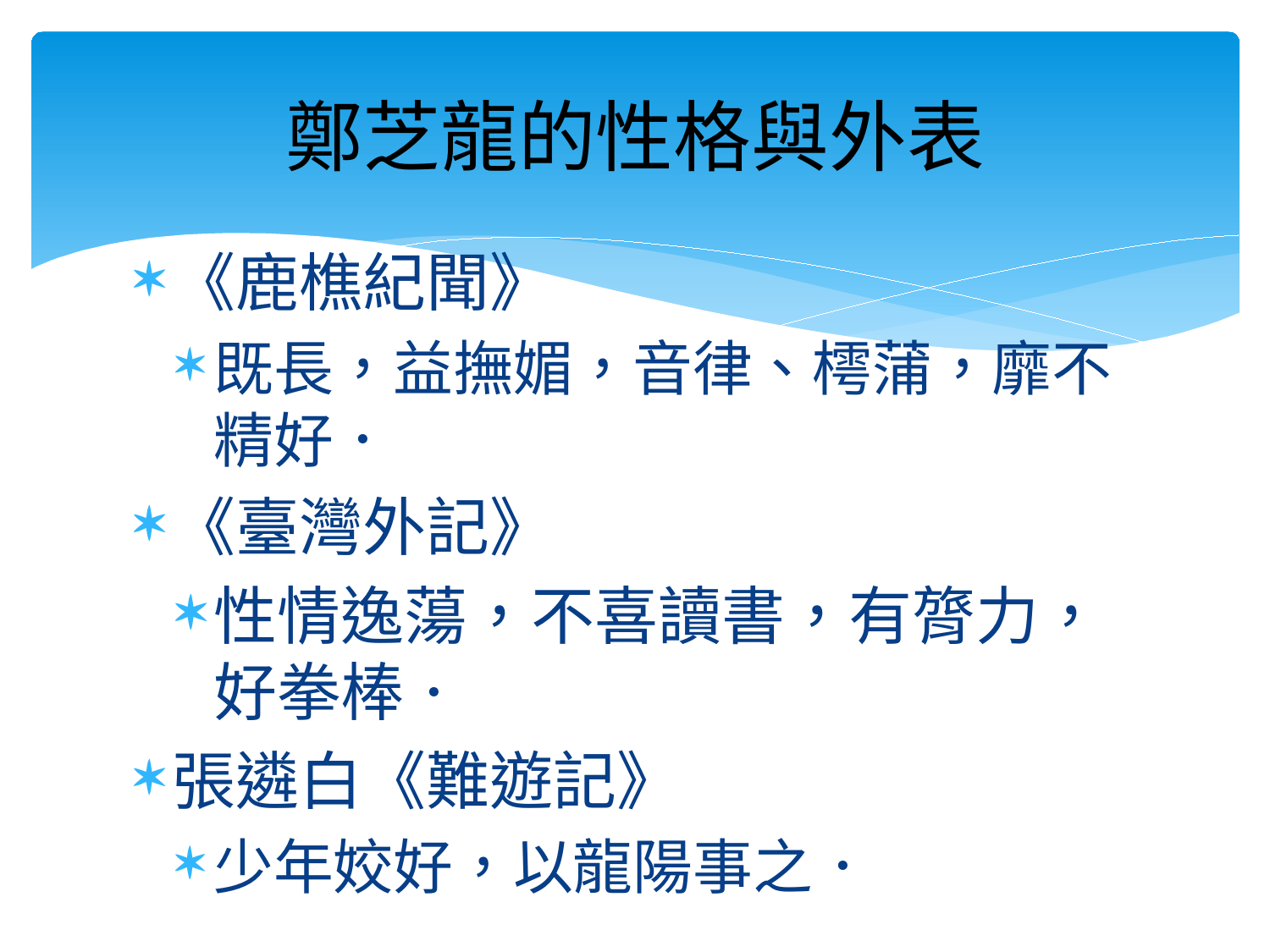

# 鄭芝龍的性格與外表
《鹿樵紀聞》
既長，益撫媚，音律、樗蒲，靡不精好．
《臺灣外記》
性情逸蕩，不喜讀書，有膂力，好拳棒．
張遴白《難遊記》
少年姣好，以龍陽事之．